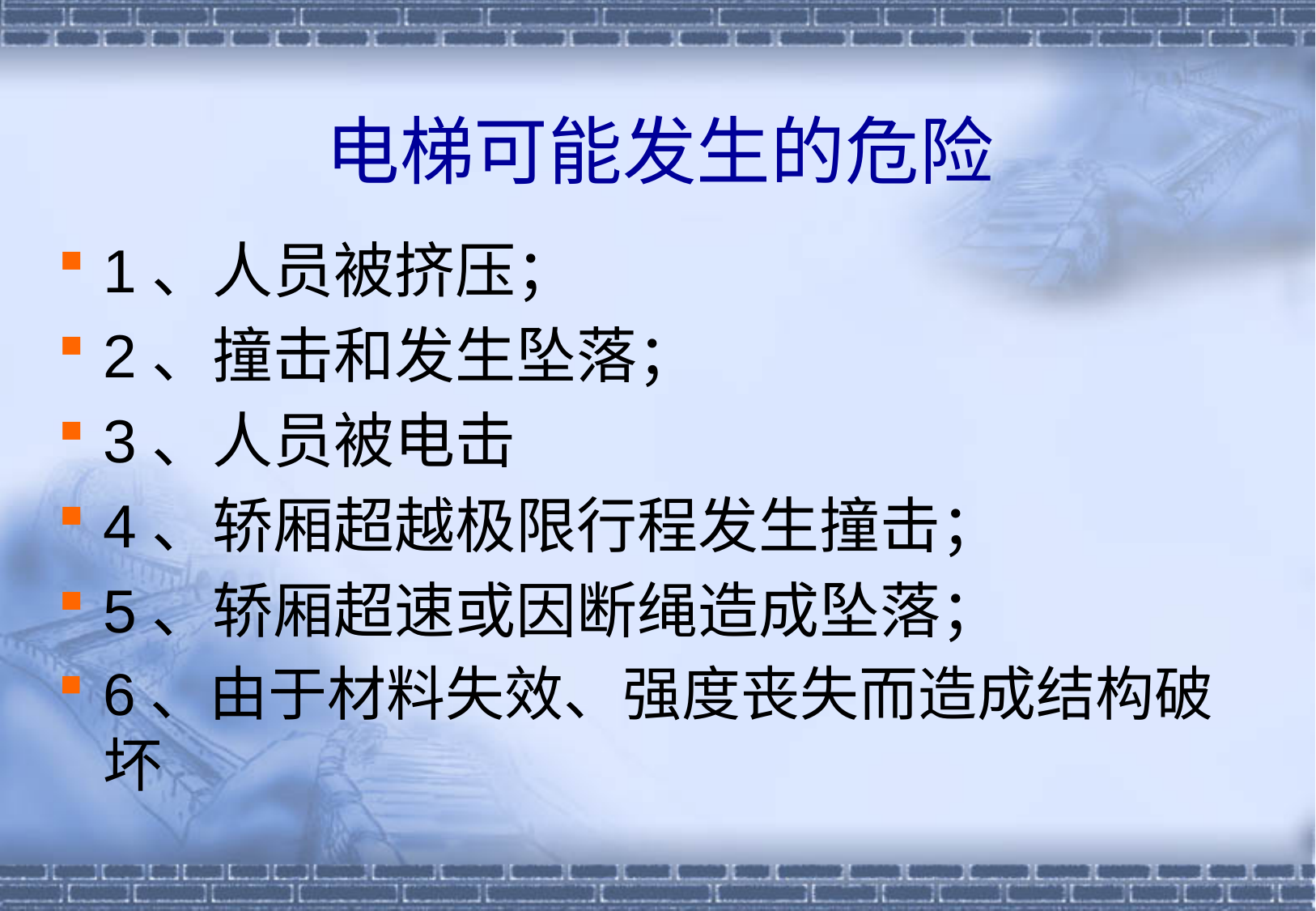

# 电梯可能发生的危险
1、人员被挤压；
2、撞击和发生坠落；
3、人员被电击
4、轿厢超越极限行程发生撞击；
5、轿厢超速或因断绳造成坠落；
6、由于材料失效、强度丧失而造成结构破坏